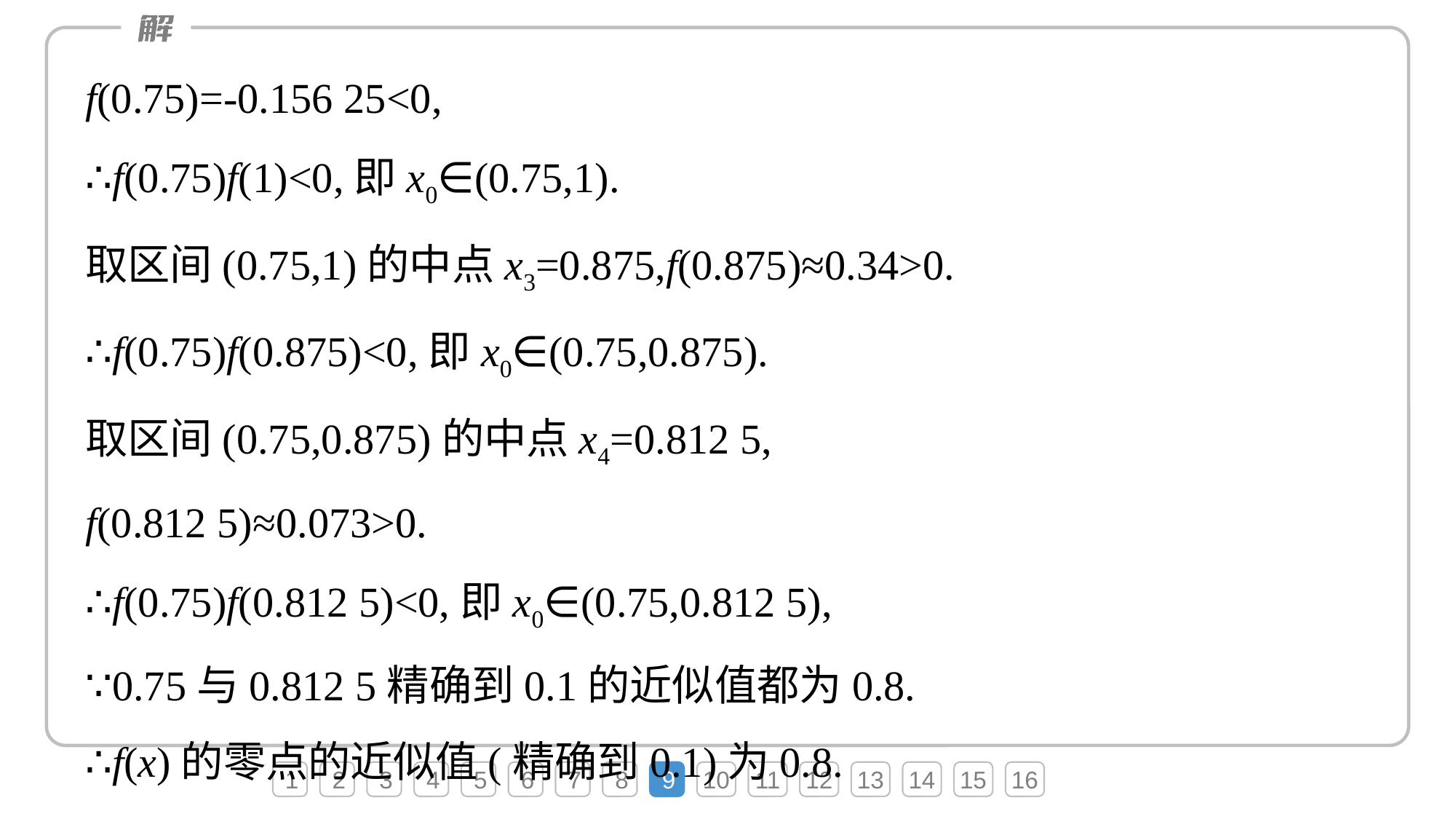

f(0.75)=-0.156 25<0,
∴f(0.75)f(1)<0,即x0∈(0.75,1).
取区间(0.75,1)的中点x3=0.875,f(0.875)≈0.34>0.
∴f(0.75)f(0.875)<0,即x0∈(0.75,0.875).
取区间(0.75,0.875)的中点x4=0.812 5,
f(0.812 5)≈0.073>0.
∴f(0.75)f(0.812 5)<0,即x0∈(0.75,0.812 5),
∵0.75与0.812 5精确到0.1的近似值都为0.8.
∴f(x)的零点的近似值(精确到0.1)为0.8.
1
2
3
4
5
6
7
8
9
10
11
12
13
14
15
16